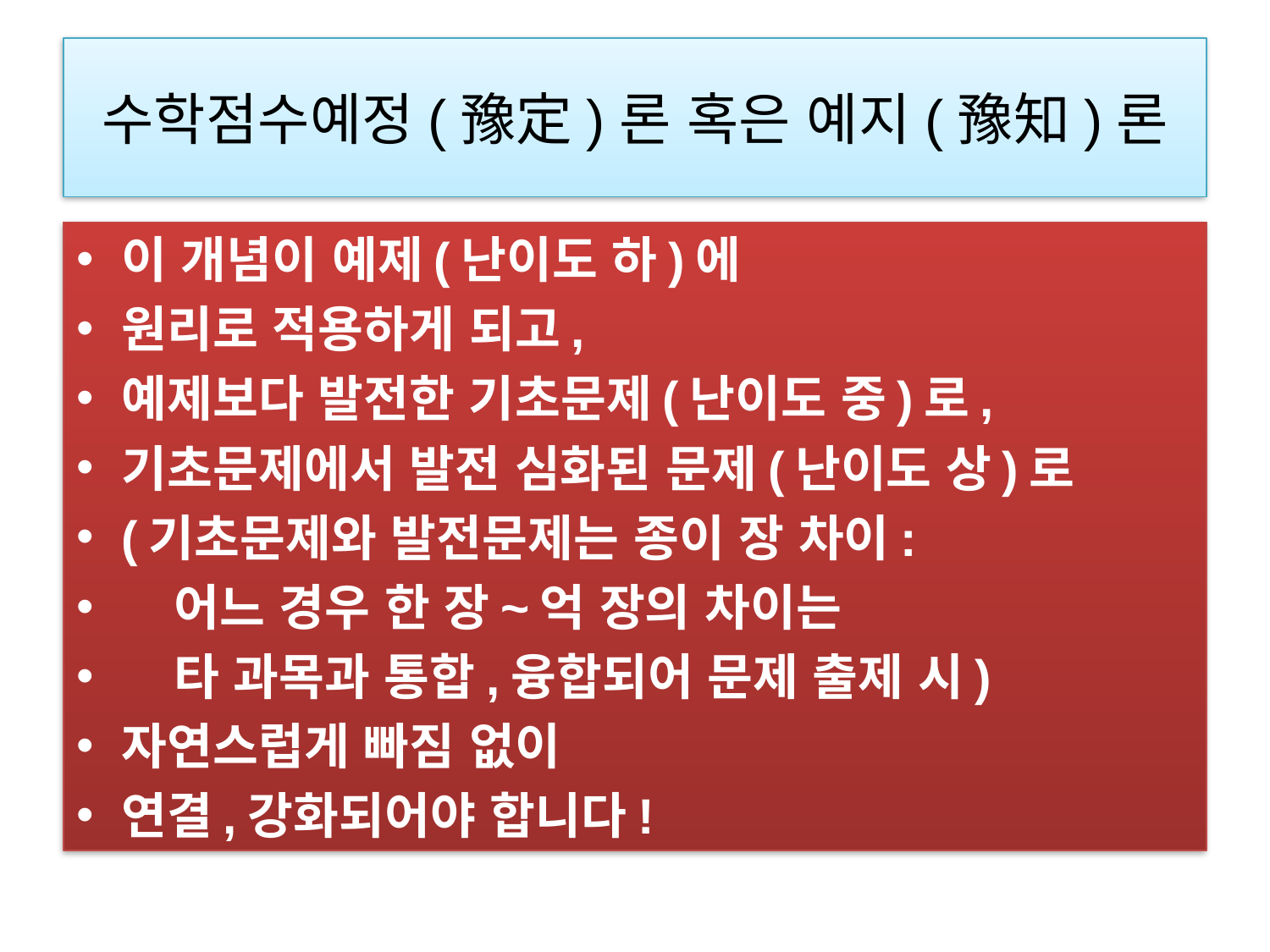

# 수학점수예정(豫定)론 혹은 예지(豫知)론
이 개념이 예제(난이도 하)에
원리로 적용하게 되고,
예제보다 발전한 기초문제(난이도 중)로,
기초문제에서 발전 심화된 문제(난이도 상)로
(기초문제와 발전문제는 종이 장 차이:
   어느 경우 한 장~억 장의 차이는
   타 과목과 통합,융합되어 문제 출제 시)
자연스럽게 빠짐 없이
연결,강화되어야 합니다!